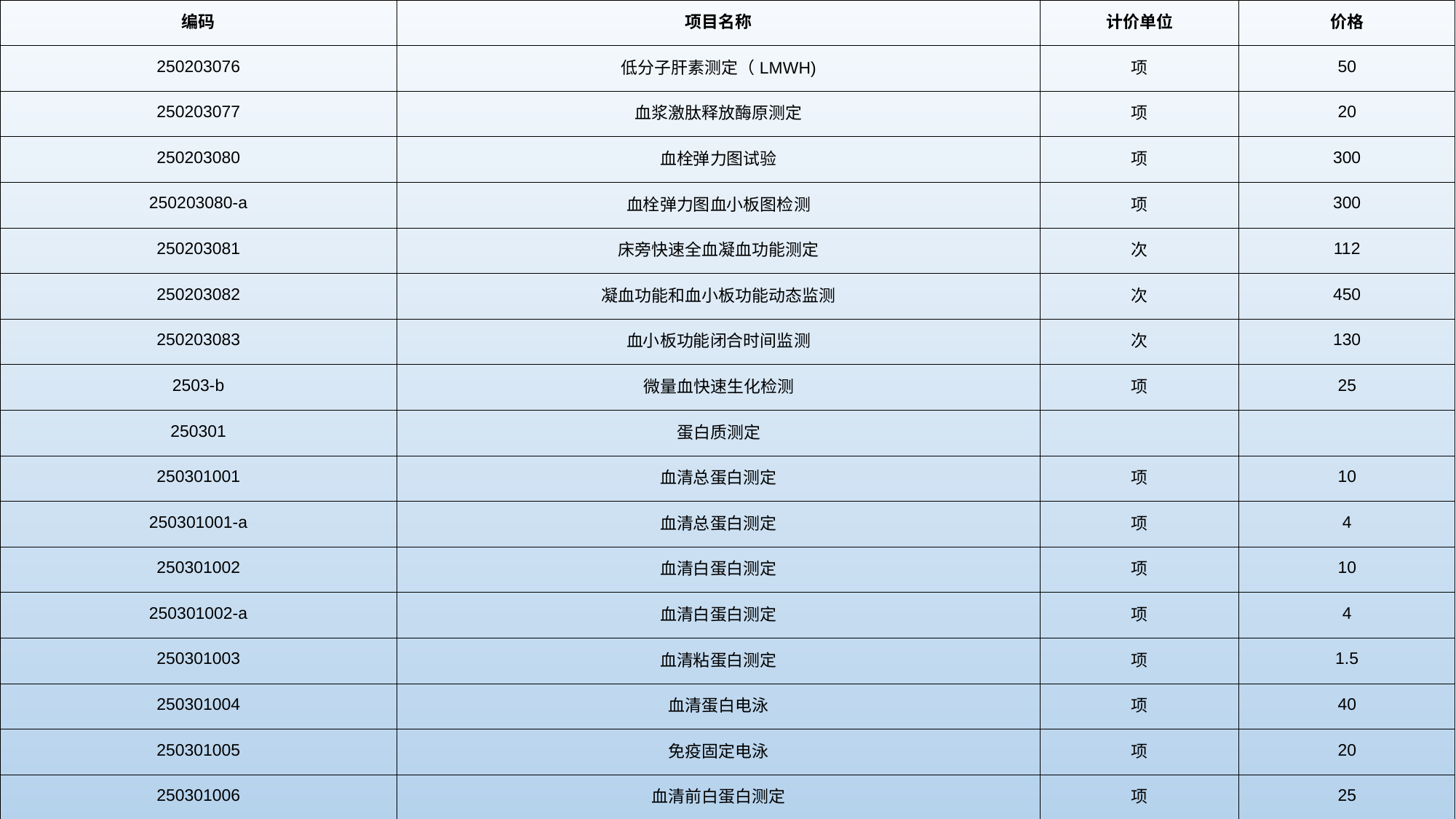

| 编码 | 项目名称 | 计价单位 | 价格 |
| --- | --- | --- | --- |
| 250203076 | 低分子肝素测定（LMWH) | 项 | 50 |
| 250203077 | 血浆激肽释放酶原测定 | 项 | 20 |
| 250203080 | 血栓弹力图试验 | 项 | 300 |
| 250203080-a | 血栓弹力图血小板图检测 | 项 | 300 |
| 250203081 | 床旁快速全血凝血功能测定 | 次 | 112 |
| 250203082 | 凝血功能和血小板功能动态监测 | 次 | 450 |
| 250203083 | 血小板功能闭合时间监测 | 次 | 130 |
| 2503-b | 微量血快速生化检测 | 项 | 25 |
| 250301 | 蛋白质测定 |  |  |
| 250301001 | 血清总蛋白测定 | 项 | 10 |
| 250301001-a | 血清总蛋白测定 | 项 | 4 |
| 250301002 | 血清白蛋白测定 | 项 | 10 |
| 250301002-a | 血清白蛋白测定 | 项 | 4 |
| 250301003 | 血清粘蛋白测定 | 项 | 1.5 |
| 250301004 | 血清蛋白电泳 | 项 | 40 |
| 250301005 | 免疫固定电泳 | 项 | 20 |
| 250301006 | 血清前白蛋白测定 | 项 | 25 |